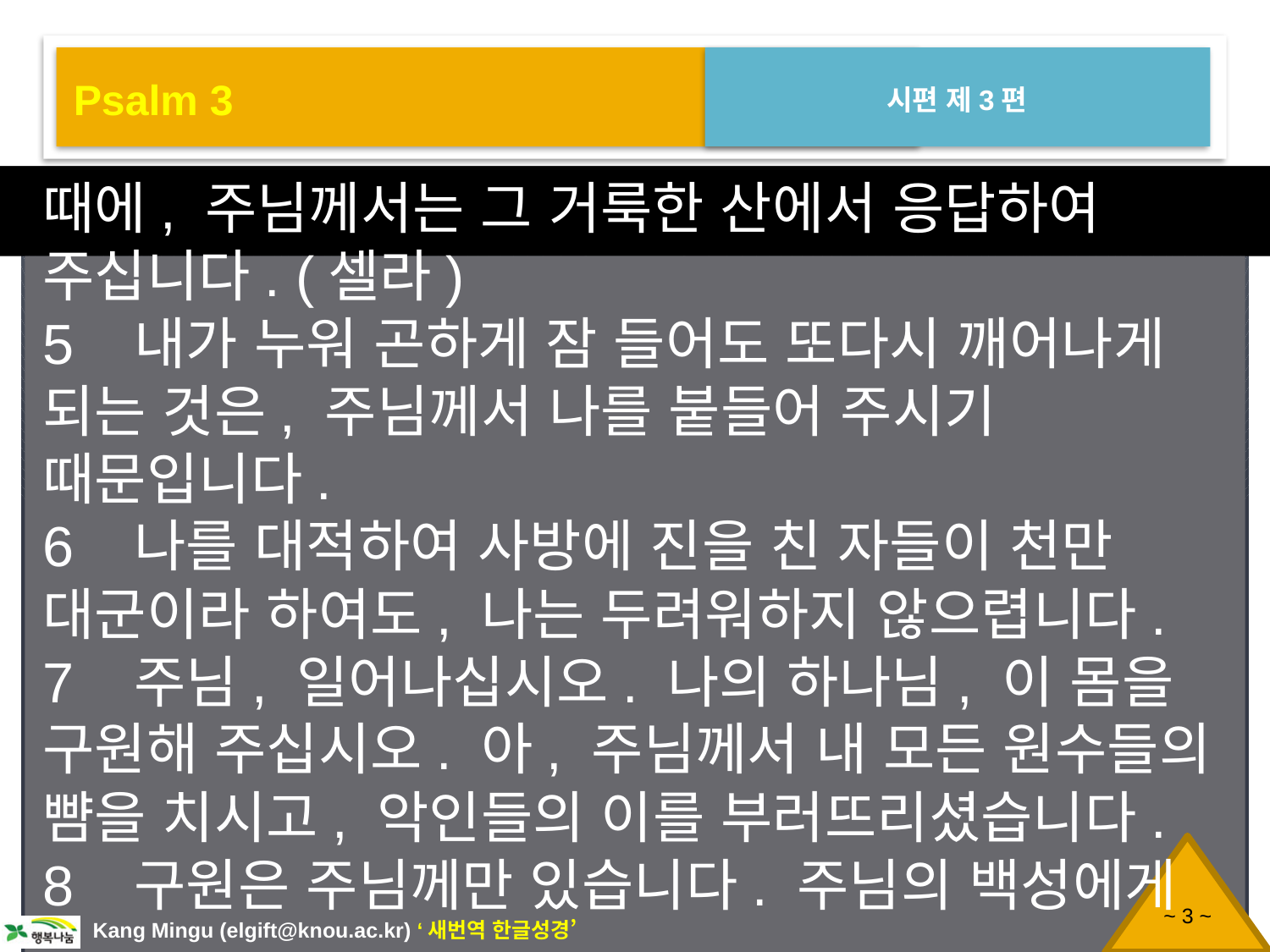

Psalm 3
시편 제3편
때에, 주님께서는 그 거룩한 산에서 응답하여 주십니다. (셀라)
5   내가 누워 곤하게 잠 들어도 또다시 깨어나게 되는 것은, 주님께서 나를 붙들어 주시기 때문입니다.
6   나를 대적하여 사방에 진을 친 자들이 천만 대군이라 하여도, 나는 두려워하지 않으렵니다.
7   주님, 일어나십시오. 나의 하나님, 이 몸을 구원해 주십시오. 아, 주님께서 내 모든 원수들의 뺨을 치시고, 악인들의 이를 부러뜨리셨습니다.
8   구원은 주님께만 있습니다. 주님의 백성에게